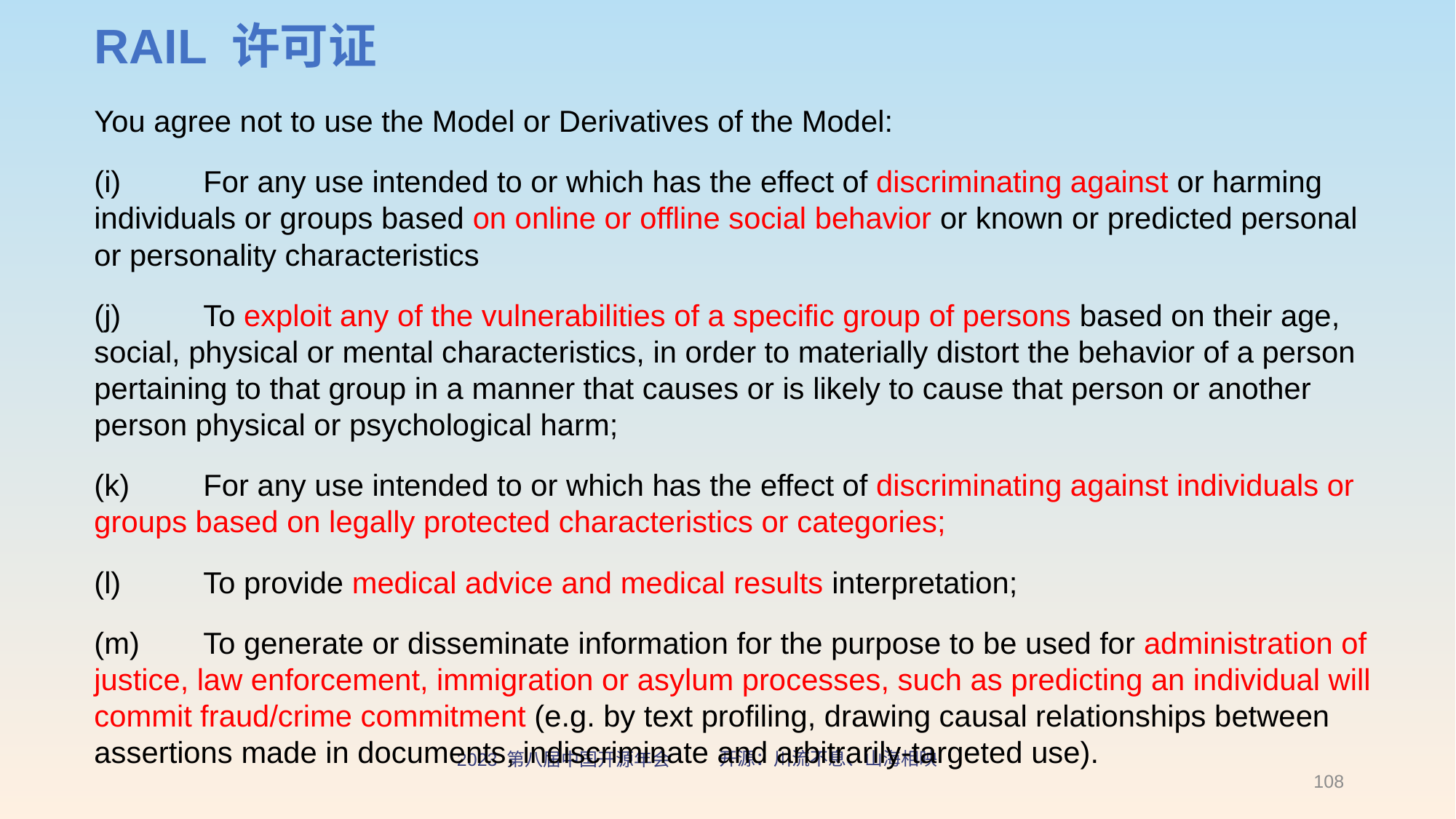

RAIL 许可证
You agree not to use the Model or Derivatives of the Model:
(i)	For any use intended to or which has the effect of discriminating against or harming individuals or groups based on online or offline social behavior or known or predicted personal or personality characteristics
(j)	To exploit any of the vulnerabilities of a specific group of persons based on their age, social, physical or mental characteristics, in order to materially distort the behavior of a person pertaining to that group in a manner that causes or is likely to cause that person or another person physical or psychological harm;
(k)	For any use intended to or which has the effect of discriminating against individuals or groups based on legally protected characteristics or categories;
(l)	To provide medical advice and medical results interpretation;
(m)	To generate or disseminate information for the purpose to be used for administration of justice, law enforcement, immigration or asylum processes, such as predicting an individual will commit fraud/crime commitment (e.g. by text profiling, drawing causal relationships between assertions made in documents, indiscriminate and arbitrarily-targeted use).
108